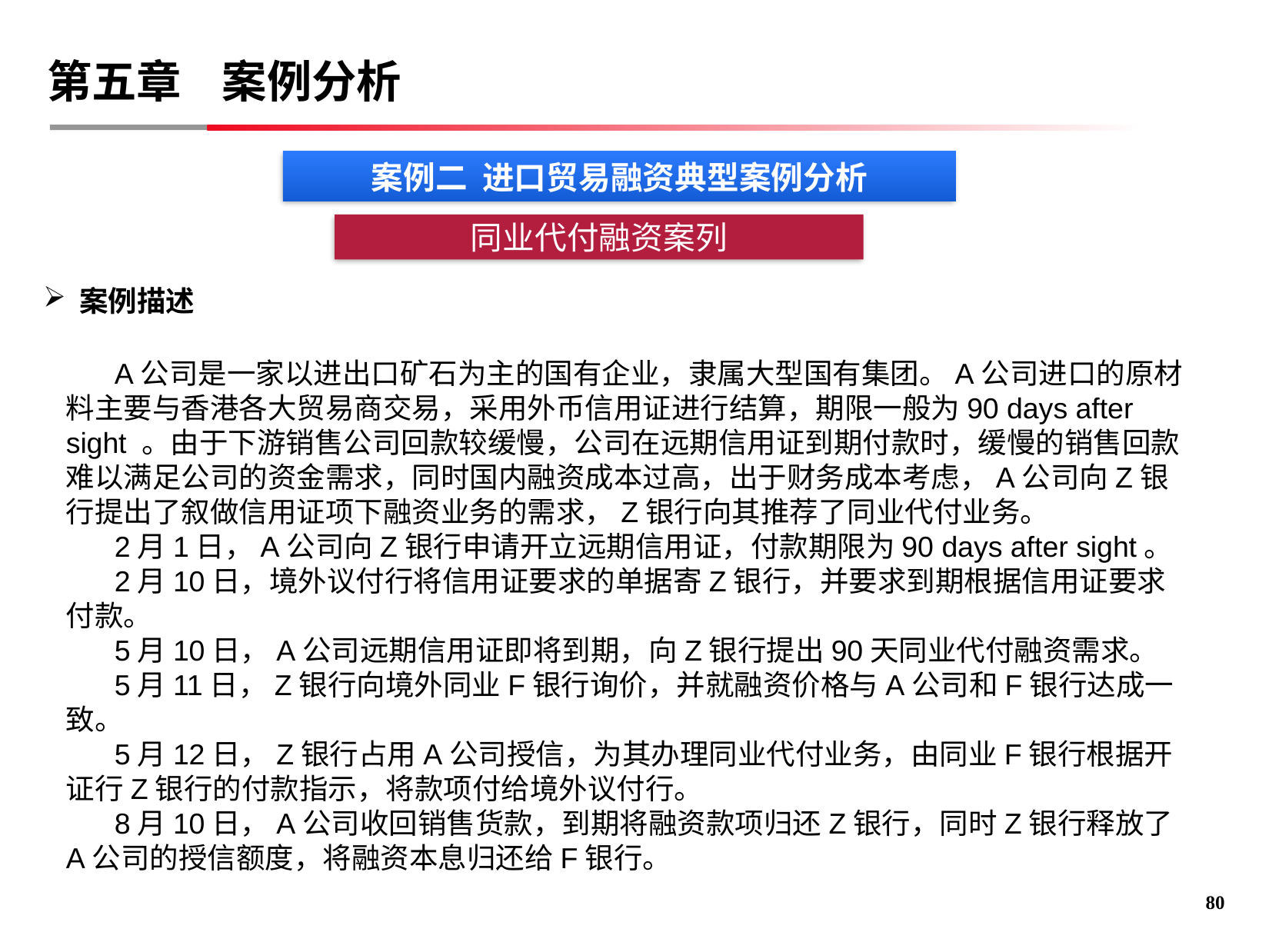

第五章    案例分析
案例二  进口贸易融资典型案例分析

同业代付融资案列

案例描述
      A公司是一家以进出口矿石为主的国有企业，隶属大型国有集团。A公司进口的原材料主要与香港各大贸易商交易，采用外币信用证进行结算，期限一般为90 days after sight 。由于下游销售公司回款较缓慢，公司在远期信用证到期付款时，缓慢的销售回款难以满足公司的资金需求，同时国内融资成本过高，出于财务成本考虑，A公司向Z银行提出了叙做信用证项下融资业务的需求，Z银行向其推荐了同业代付业务。
      2月1日，A公司向Z银行申请开立远期信用证，付款期限为90 days after sight。
      2月10日，境外议付行将信用证要求的单据寄Z银行，并要求到期根据信用证要求付款。
      5月10日，A公司远期信用证即将到期，向Z银行提出90天同业代付融资需求。
      5月11日，Z银行向境外同业F银行询价，并就融资价格与A公司和F银行达成一致。
      5月12日，Z银行占用A公司授信，为其办理同业代付业务，由同业F银行根据开证行Z银行的付款指示，将款项付给境外议付行。
      8月10日，A公司收回销售货款，到期将融资款项归还Z银行，同时Z银行释放了A公司的授信额度，将融资本息归还给F银行。

80